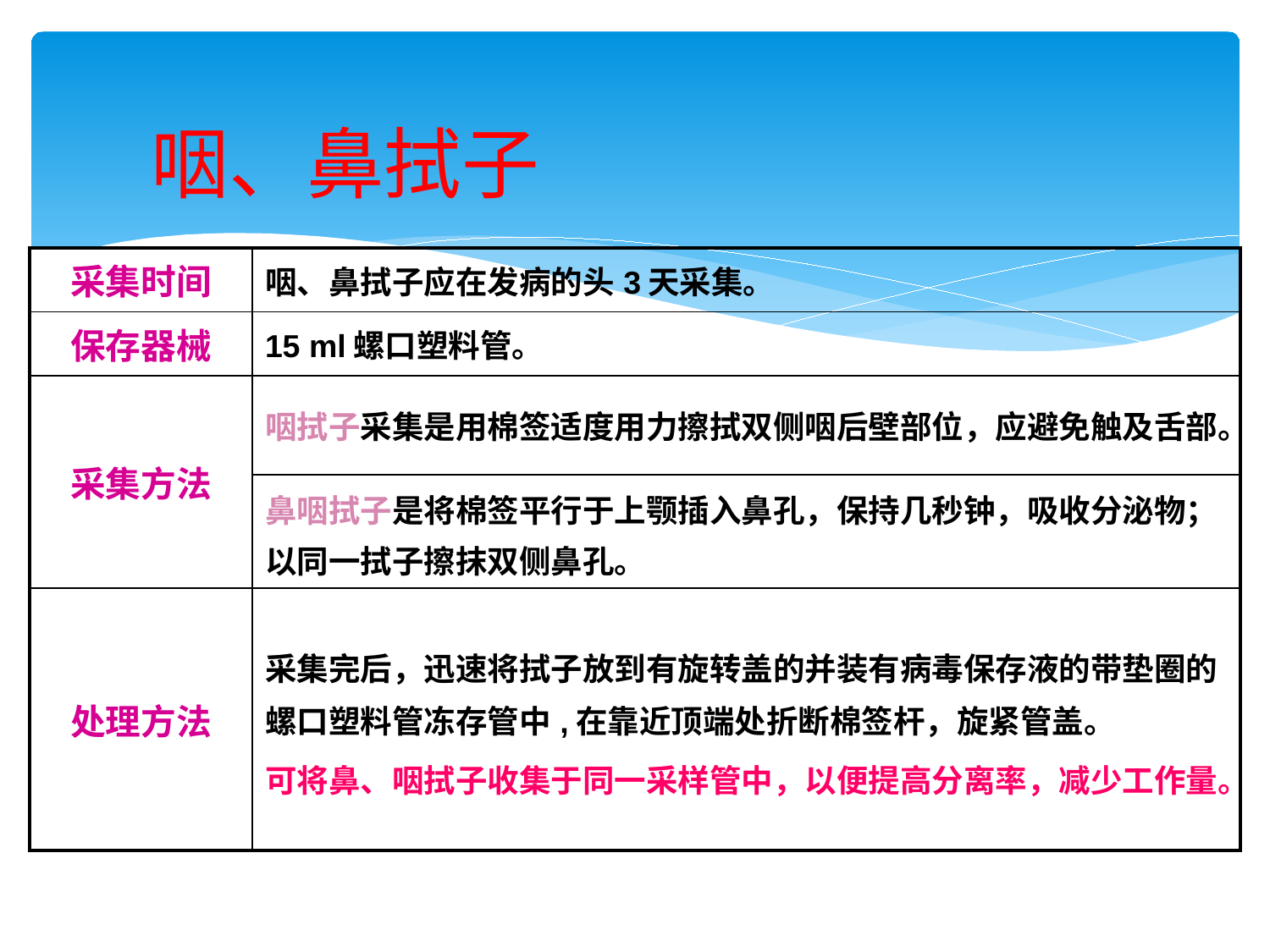

# 咽、鼻拭子
| 采集时间 | 咽、鼻拭子应在发病的头3天采集。 |
| --- | --- |
| 保存器械 | 15 ml螺口塑料管。 |
| 采集方法 | 咽拭子采集是用棉签适度用力擦拭双侧咽后壁部位，应避免触及舌部。 |
|  | 鼻咽拭子是将棉签平行于上颚插入鼻孔，保持几秒钟，吸收分泌物；以同一拭子擦抹双侧鼻孔。 |
| 处理方法 | 采集完后，迅速将拭子放到有旋转盖的并装有病毒保存液的带垫圈的螺口塑料管冻存管中,在靠近顶端处折断棉签杆，旋紧管盖。 可将鼻、咽拭子收集于同一采样管中，以便提高分离率，减少工作量。 |